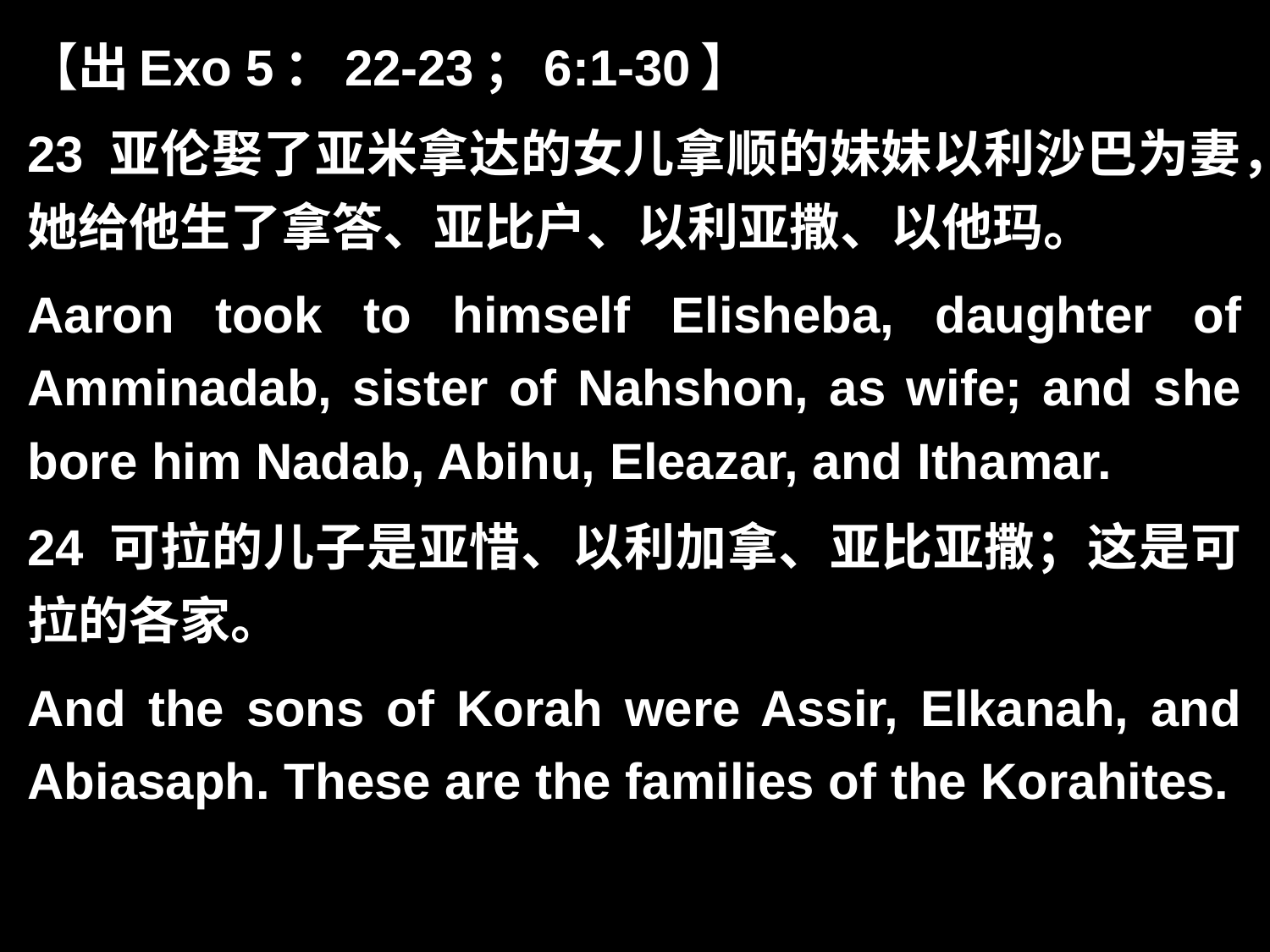

【出Exo 5：22-23；6:1-30】
23 亚伦娶了亚米拿达的女儿拿顺的妹妹以利沙巴为妻，她给他生了拿答、亚比户、以利亚撒、以他玛。
Aaron took to himself Elisheba, daughter of Amminadab, sister of Nahshon, as wife; and she bore him Nadab, Abihu, Eleazar, and Ithamar.
24 可拉的儿子是亚惜、以利加拿、亚比亚撒；这是可拉的各家。
And the sons of Korah were Assir, Elkanah, and Abiasaph. These are the families of the Korahites.